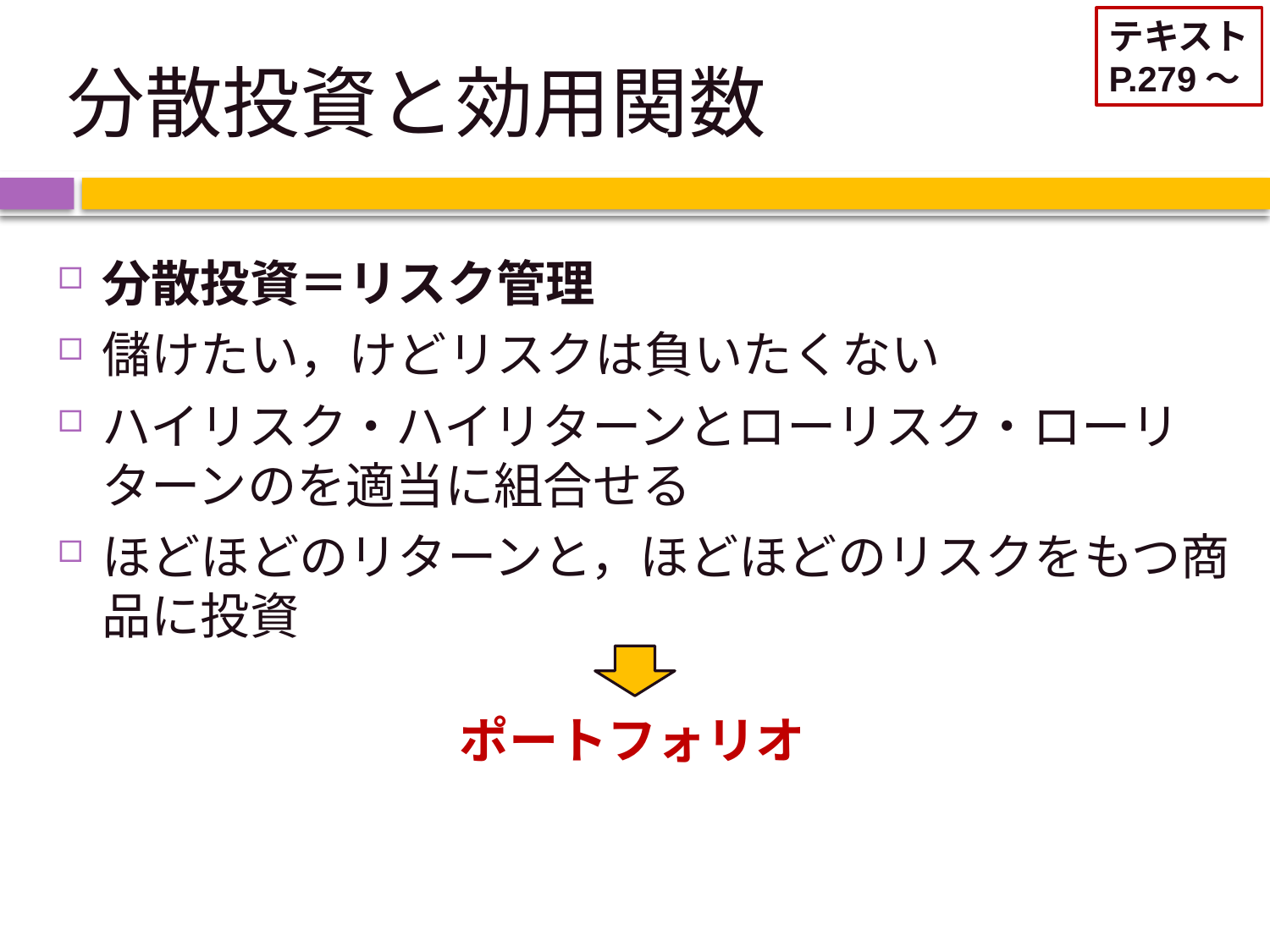

テキスト
P.279～
# 分散投資と効用関数
分散投資＝リスク管理
儲けたい，けどリスクは負いたくない
ハイリスク・ハイリターンとローリスク・ローリターンのを適当に組合せる
ほどほどのリターンと，ほどほどのリスクをもつ商品に投資

ポートフォリオ